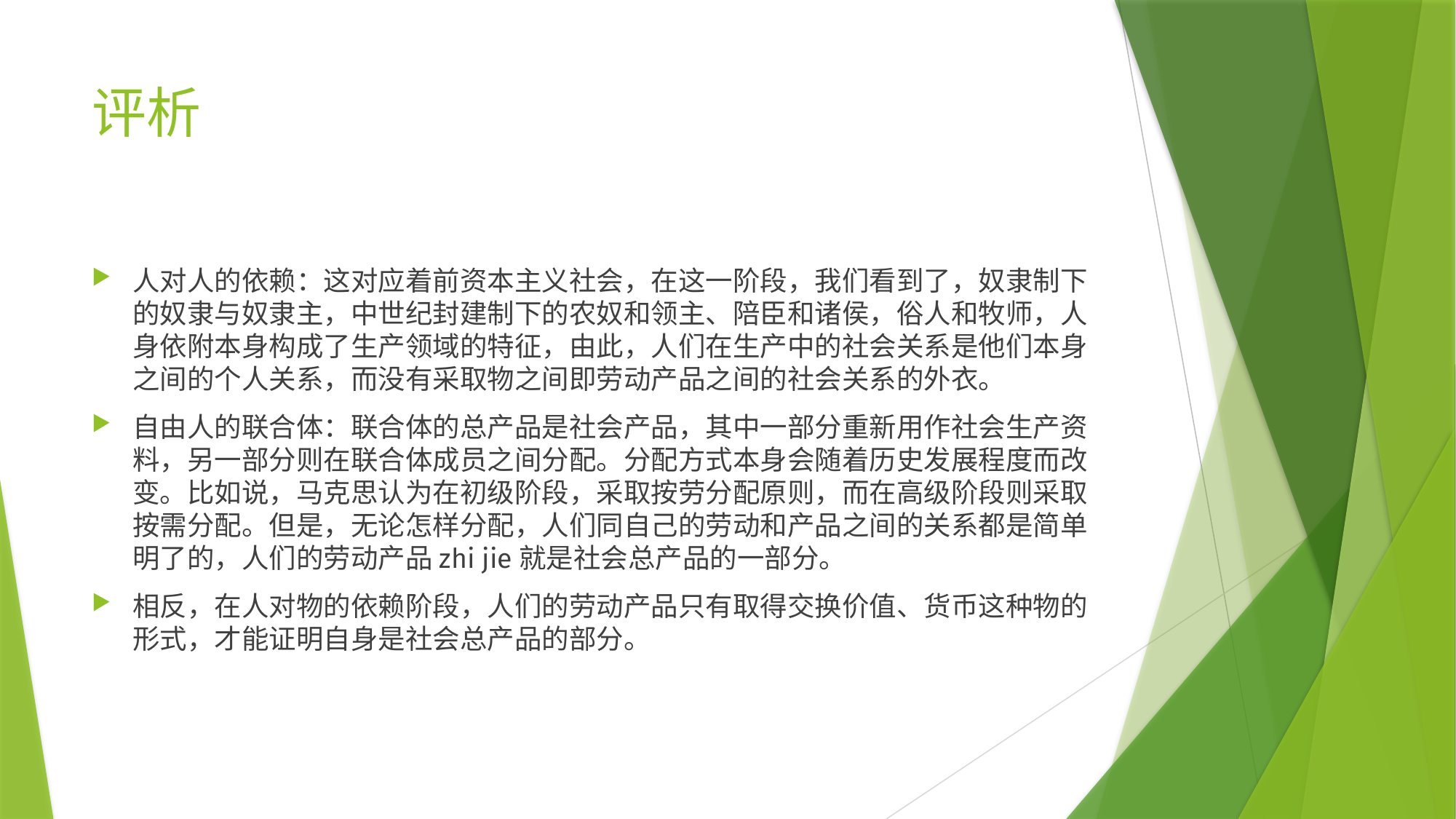

# 评析
人对人的依赖：这对应着前资本主义社会，在这一阶段，我们看到了，奴隶制下的奴隶与奴隶主，中世纪封建制下的农奴和领主、陪臣和诸侯，俗人和牧师，人身依附本身构成了生产领域的特征，由此，人们在生产中的社会关系是他们本身之间的个人关系，而没有采取物之间即劳动产品之间的社会关系的外衣。
自由人的联合体：联合体的总产品是社会产品，其中一部分重新用作社会生产资料，另一部分则在联合体成员之间分配。分配方式本身会随着历史发展程度而改变。比如说，马克思认为在初级阶段，采取按劳分配原则，而在高级阶段则采取按需分配。但是，无论怎样分配，人们同自己的劳动和产品之间的关系都是简单明了的，人们的劳动产品zhi jie就是社会总产品的一部分。
相反，在人对物的依赖阶段，人们的劳动产品只有取得交换价值、货币这种物的形式，才能证明自身是社会总产品的部分。